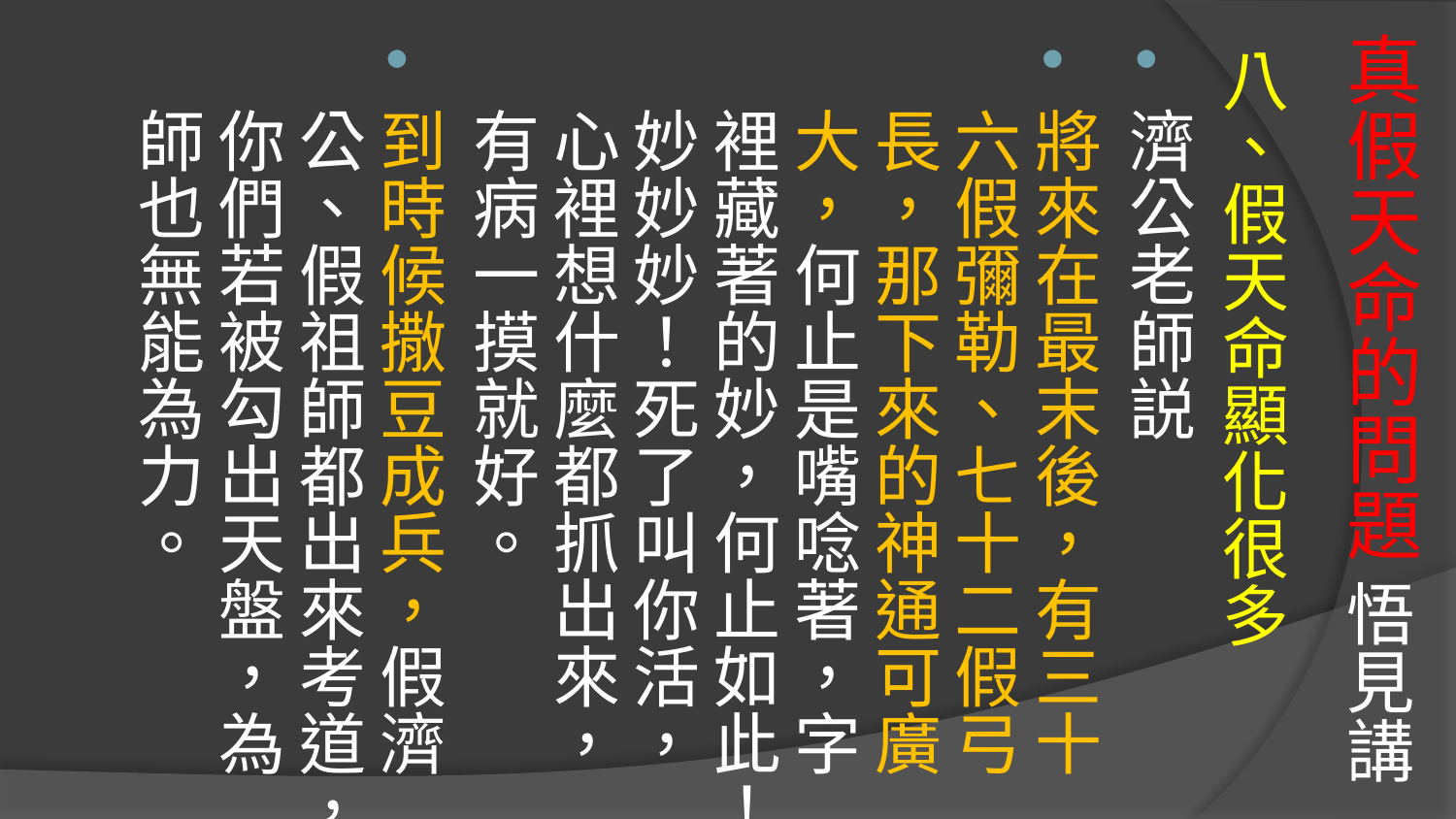

# 真假天命的問題 悟見講
八、假天命顯化很多
濟公老師説
將來在最末後，有三十六假彌勒、七十二假弓長，那下來的神通可廣大，何止是嘴唸著，字裡藏著的妙，何止如此！妙妙妙！死了叫你活，心裡想什麼都抓出來，有病一摸就好。
到時候撒豆成兵，假濟公、假祖師都出來考道，你們若被勾出天盤，為師也無能為力。